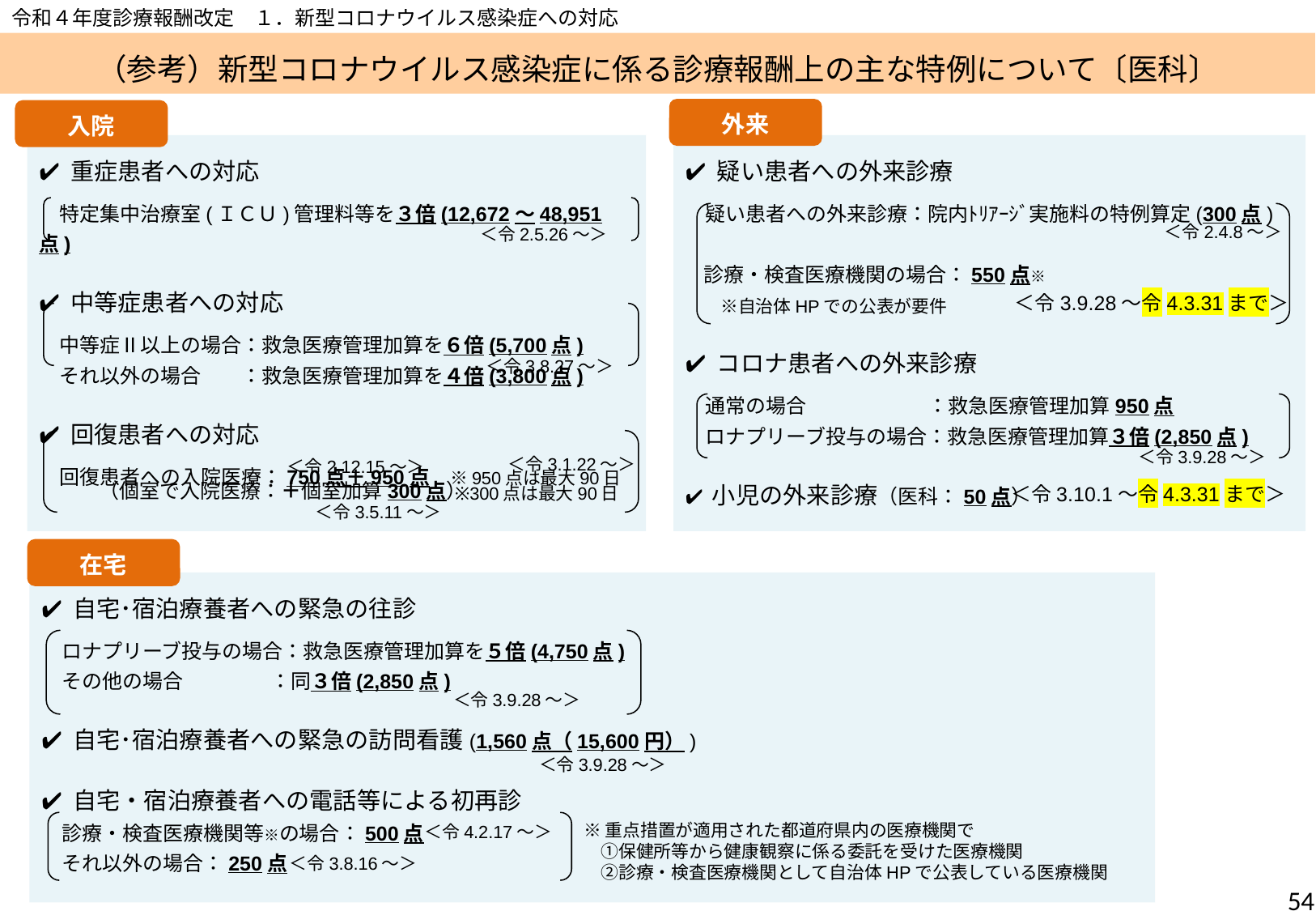

令和４年度診療報酬改定　１．新型コロナウイルス感染症への対応

（参考）新型コロナウイルス感染症に係る診療報酬上の主な特例について〔医科〕
外来
入院
✔ 重症患者への対応
　特定集中治療室(ＩＣＵ)管理料等を３倍(12,672～48,951点)

✔ 中等症患者への対応
　中等症Ⅱ以上の場合：救急医療管理加算を６倍(5,700点)
　それ以外の場合　　：救急医療管理加算を４倍(3,800点)

✔ 回復患者への対応
　回復患者への入院医療：750点＋950点　※950点は最大90日
✔ 疑い患者への外来診療
　疑い患者への外来診療：院内ﾄﾘｱｰｼﾞ実施料の特例算定(300点)

   診療・検査医療機関の場合：550点※
　　※自治体HPでの公表が要件

✔ コロナ患者への外来診療
　通常の場合　　　　　　：救急医療管理加算950点
　ロナプリーブ投与の場合：救急医療管理加算３倍(2,850点)

✔ 小児の外来診療（医科：50点）

＜令2.4.8～＞
＜令2.5.26～＞
＜令3.9.28～令4.3.31まで＞

＜令3.8.27～＞

＜令3.9.28～＞
＜令3.1.22～＞
＜令2.12.15～＞
（個室で入院医療：＋個室加算300点）
＜令3.10.1～令4.3.31まで＞
※300点は最大90日
＜令3.5.11～＞
在宅
✔ 自宅･宿泊療養者への緊急の往診
　ロナプリーブ投与の場合：救急医療管理加算を５倍(4,750点)
　その他の場合　　　      ：同３倍(2,850点)

✔ 自宅･宿泊療養者への緊急の訪問看護(1,560点（15,600円）)

✔ 自宅・宿泊療養者への電話等による初再診
　診療・検査医療機関等※の場合：500点
　それ以外の場合：250点

＜令3.9.28～＞
＜令3.9.28～＞

※重点措置が適用された都道府県内の医療機関で
　①保健所等から健康観察に係る委託を受けた医療機関
　②診療・検査医療機関として自治体HPで公表している医療機関
＜令4.2.17～＞
＜令3.8.16～＞
54